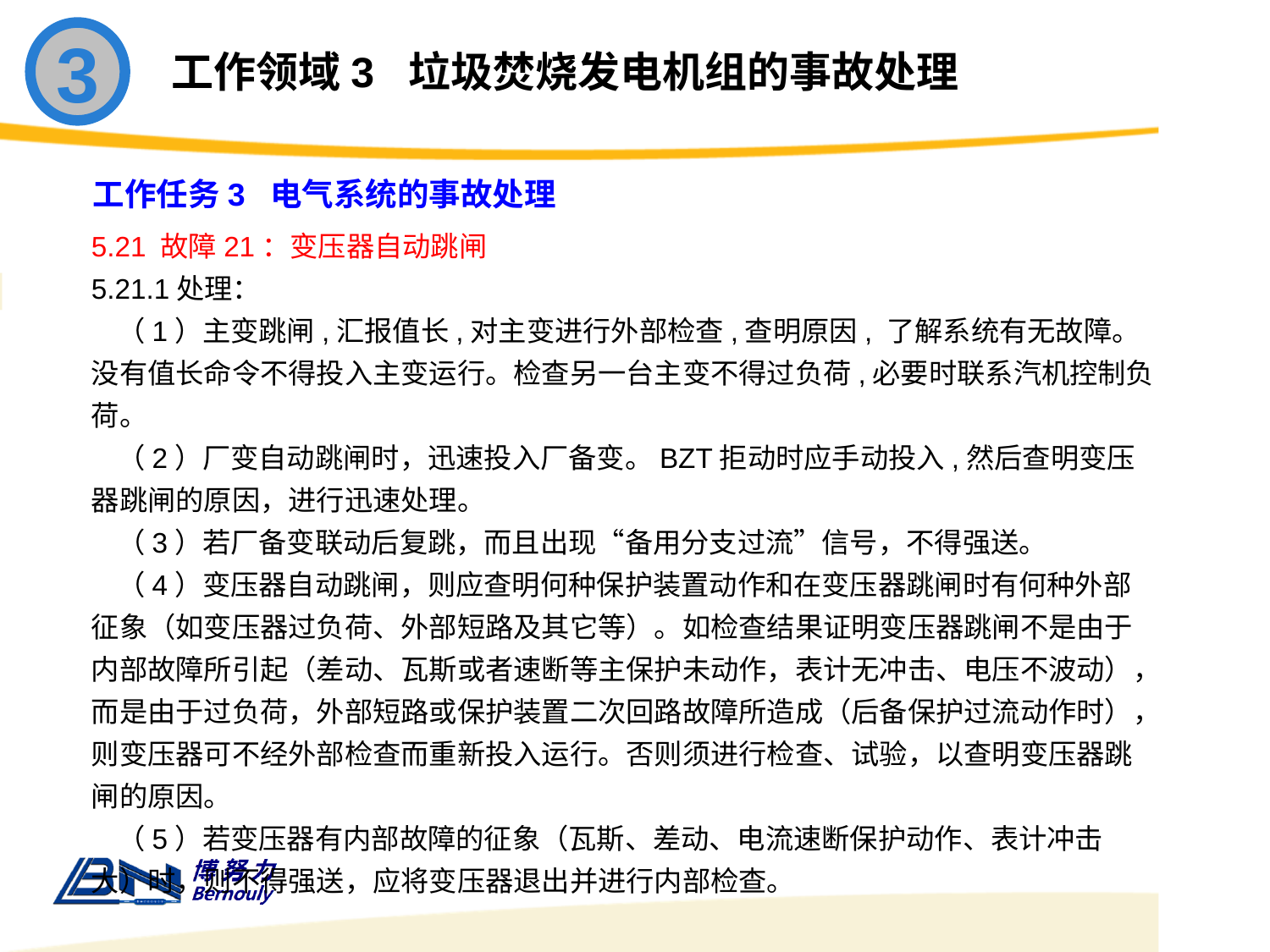

3
工作领域3  垃圾焚烧发电机组的事故处理
工作任务3  电气系统的事故处理
5.21 故障21：变压器自动跳闸
5.21.1处理：
   （1）主变跳闸,汇报值长,对主变进行外部检查,查明原因, 了解系统有无故障。没有值长命令不得投入主变运行。检查另一台主变不得过负荷,必要时联系汽机控制负荷。
   （2）厂变自动跳闸时，迅速投入厂备变。BZT拒动时应手动投入,然后查明变压器跳闸的原因，进行迅速处理。
   （3）若厂备变联动后复跳，而且出现“备用分支过流”信号，不得强送。
   （4）变压器自动跳闸，则应查明何种保护装置动作和在变压器跳闸时有何种外部征象（如变压器过负荷、外部短路及其它等）。如检查结果证明变压器跳闸不是由于内部故障所引起（差动、瓦斯或者速断等主保护未动作，表计无冲击、电压不波动），而是由于过负荷，外部短路或保护装置二次回路故障所造成（后备保护过流动作时），则变压器可不经外部检查而重新投入运行。否则须进行检查、试验，以查明变压器跳闸的原因。
   （5）若变压器有内部故障的征象（瓦斯、差动、电流速断保护动作、表计冲击大）时，则不得强送，应将变压器退出并进行内部检查。